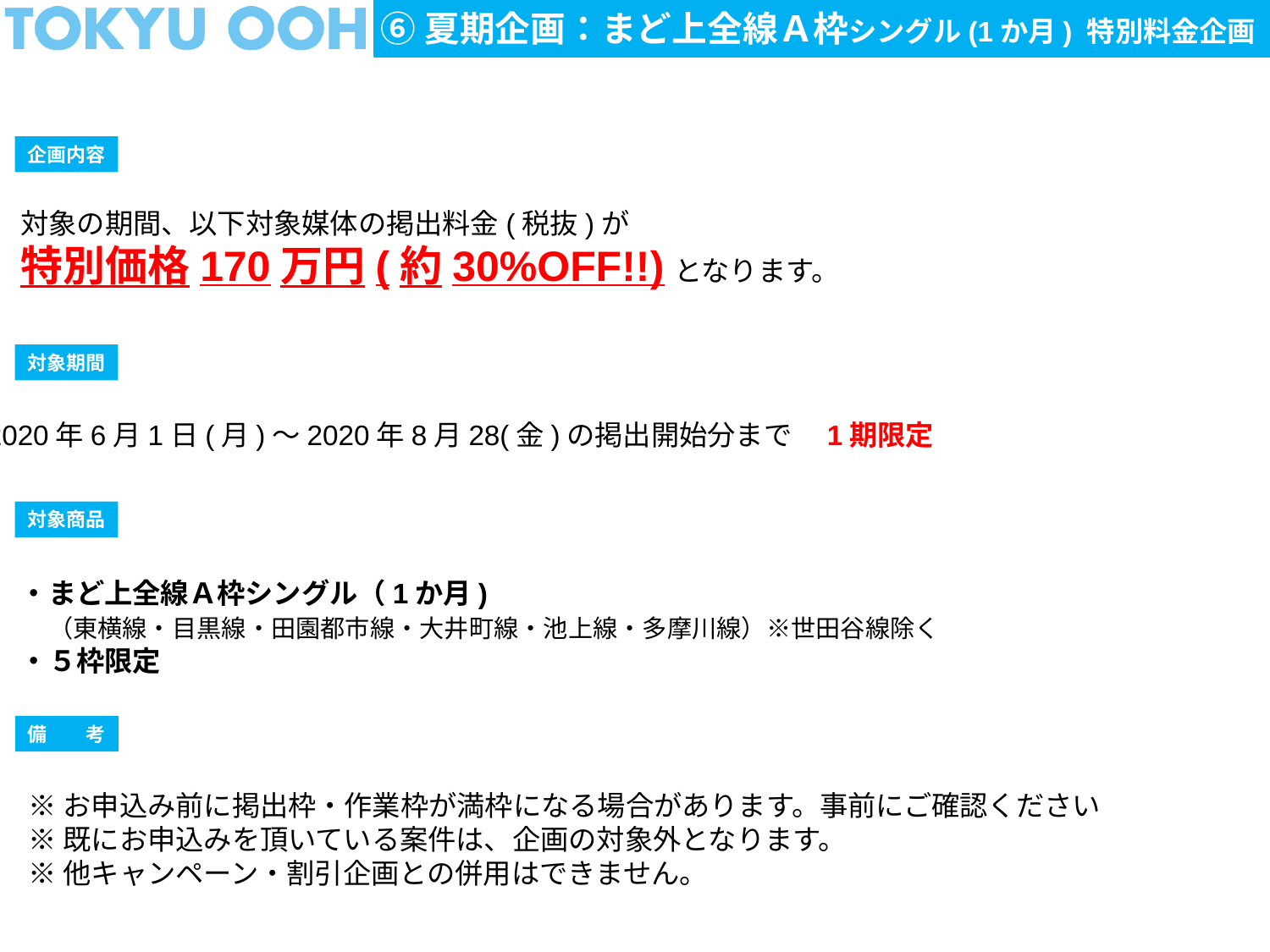

⑥夏期企画：まど上全線Ａ枠シングル(1か月) 特別料金企画
企画内容
対象の期間、以下対象媒体の掲出料金(税抜)が
特別価格170万円(約30%OFF!!)となります。
対象期間
2020年6月1日(月)～2020年8月28(金)の掲出開始分まで　1期限定

対象商品
・まど上全線Ａ枠シングル（1か月)
　（東横線・目黒線・田園都市線・大井町線・池上線・多摩川線）※世田谷線除く
・５枠限定
備　　考
※お申込み前に掲出枠・作業枠が満枠になる場合があります。事前にご確認ください
※既にお申込みを頂いている案件は、企画の対象外となります。
※他キャンペーン・割引企画との併用はできません。